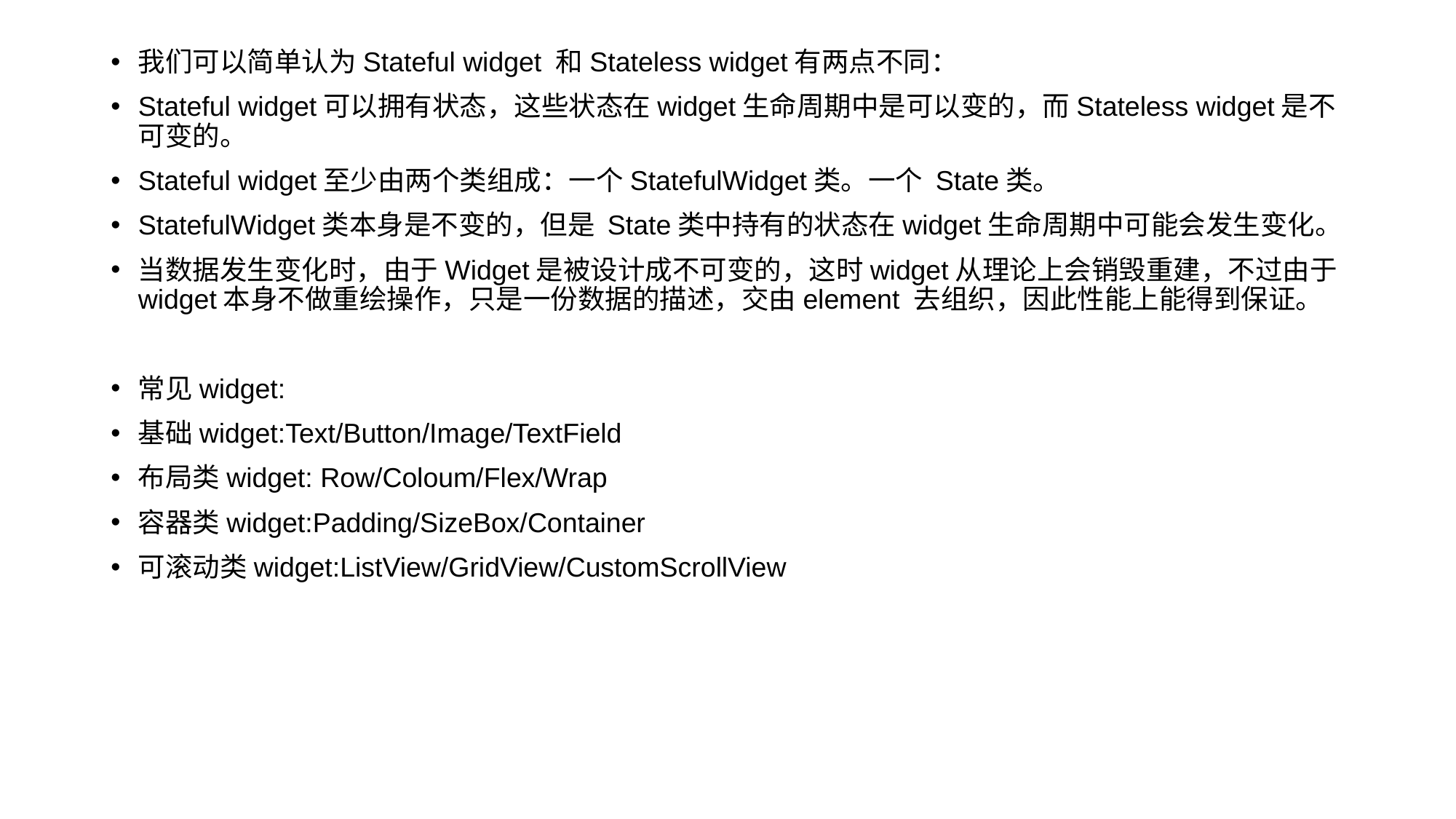

我们可以简单认为Stateful widget 和Stateless widget有两点不同：
Stateful widget可以拥有状态，这些状态在widget生命周期中是可以变的，而Stateless widget是不可变的。
Stateful widget至少由两个类组成：一个StatefulWidget类。一个 State类。
StatefulWidget类本身是不变的，但是 State类中持有的状态在widget生命周期中可能会发生变化。
当数据发生变化时，由于Widget是被设计成不可变的，这时widget从理论上会销毁重建，不过由于widget本身不做重绘操作，只是一份数据的描述，交由element 去组织，因此性能上能得到保证。

常见widget:
基础widget:Text/Button/Image/TextField
布局类widget: Row/Coloum/Flex/Wrap
容器类widget:Padding/SizeBox/Container
可滚动类widget:ListView/GridView/CustomScrollView